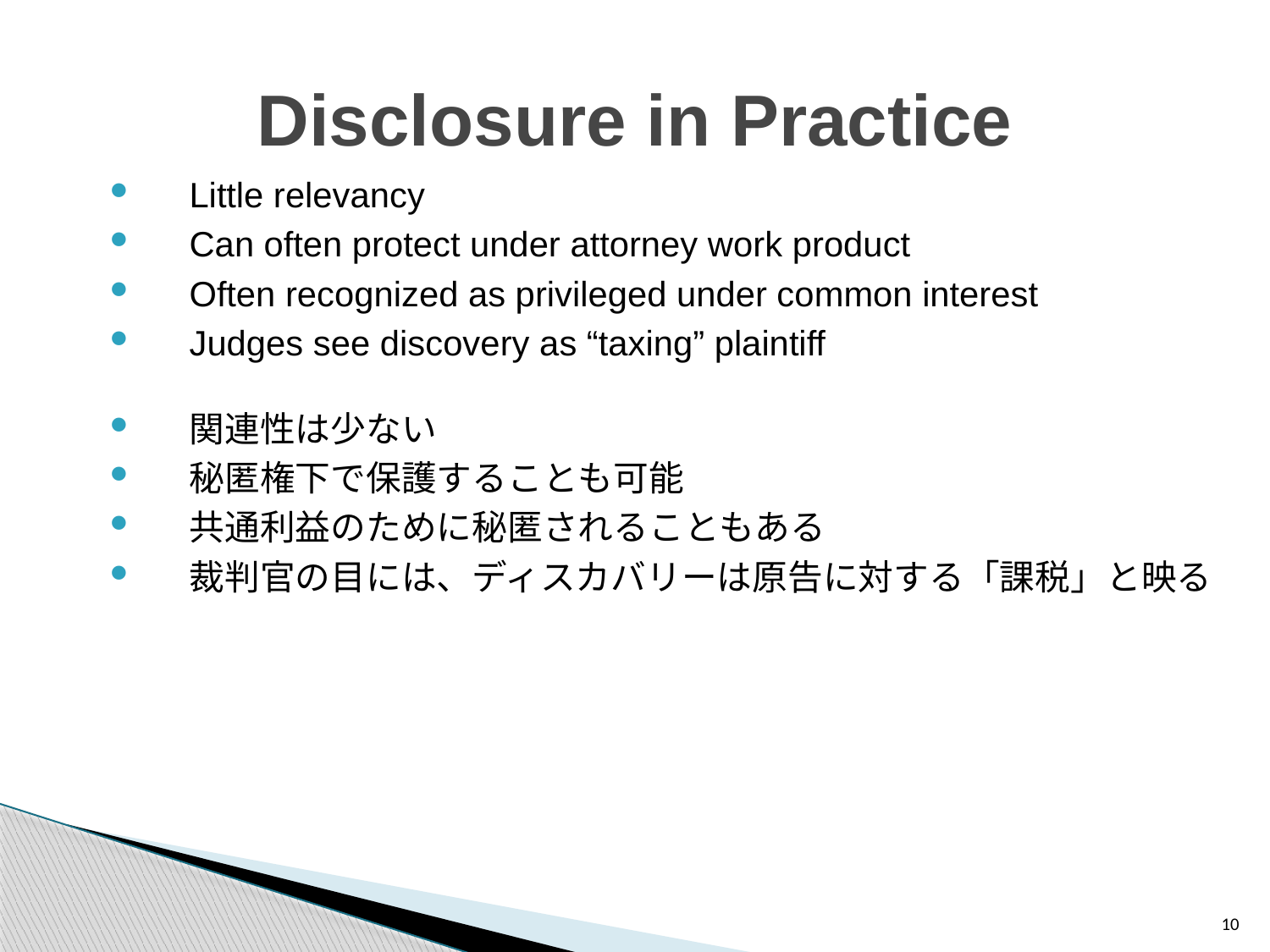

# Disclosure in Practice
Little relevancy
Can often protect under attorney work product
Often recognized as privileged under common interest
Judges see discovery as “taxing” plaintiff

関連性は少ない
秘匿権下で保護することも可能
共通利益のために秘匿されることもある
裁判官の目には、ディスカバリーは原告に対する「課税」と映る

10